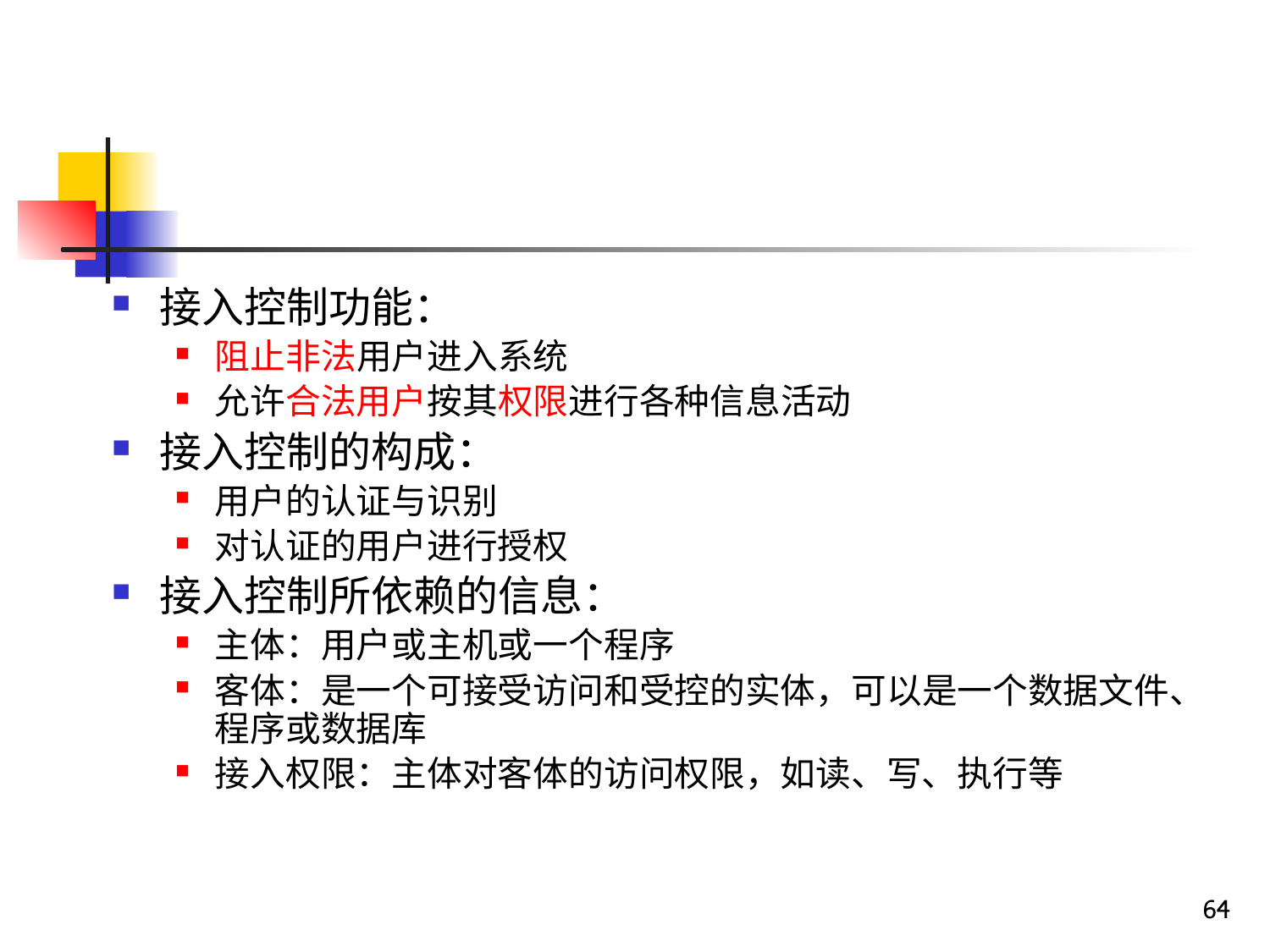

#
接入控制功能：
阻止非法用户进入系统
允许合法用户按其权限进行各种信息活动
接入控制的构成：
用户的认证与识别
对认证的用户进行授权
接入控制所依赖的信息：
主体：用户或主机或一个程序
客体：是一个可接受访问和受控的实体，可以是一个数据文件、程序或数据库
接入权限：主体对客体的访问权限，如读、写、执行等
64